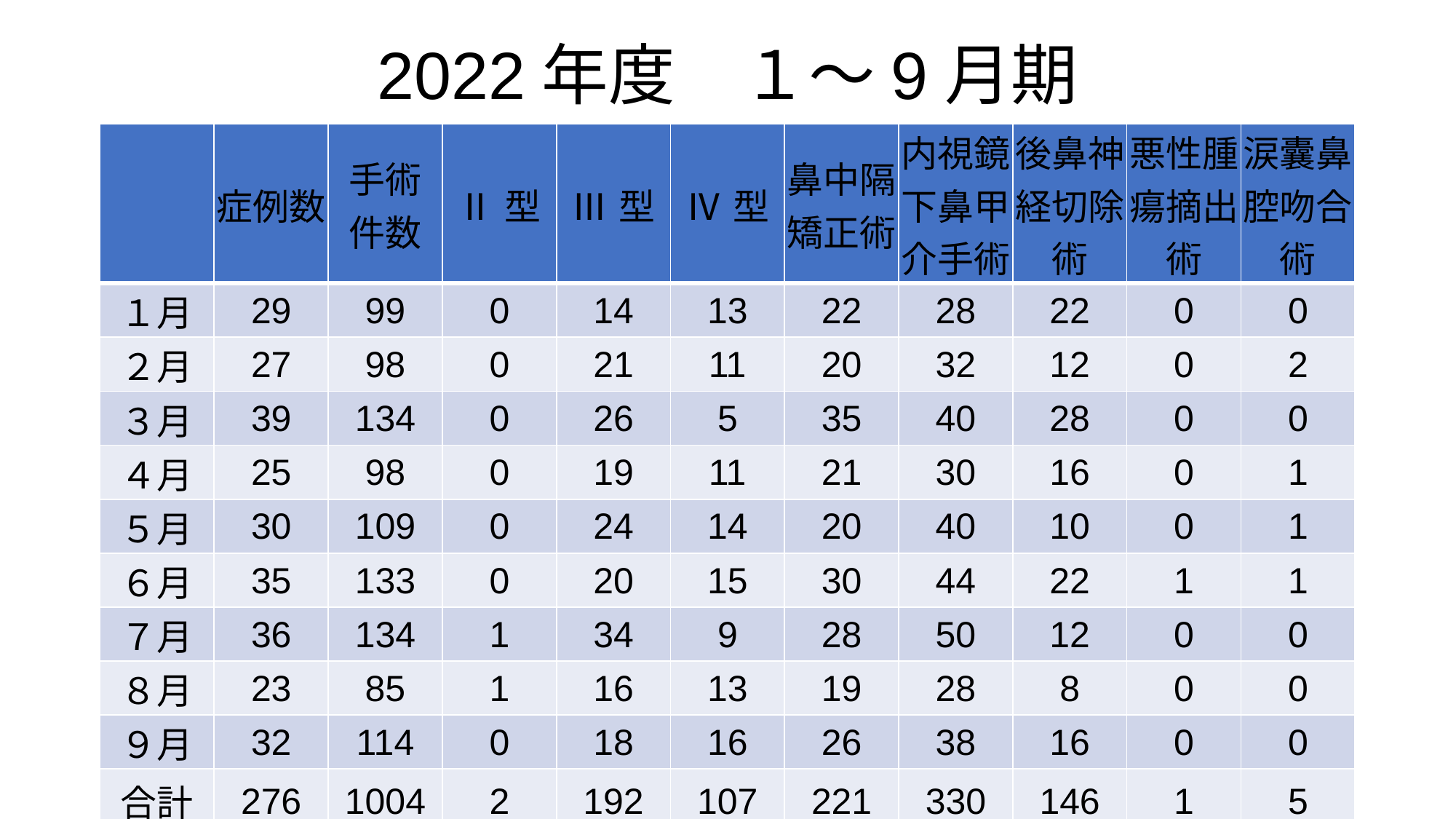

# 2022年度　１〜9月期
|  | 症例数 | 手術 件数 | Ⅱ型 | Ⅲ型 | Ⅳ型 | 鼻中隔矯正術 | 内視鏡下鼻甲介手術 | 後鼻神経切除術 | 悪性腫瘍摘出術 | 涙囊鼻腔吻合術 |
| --- | --- | --- | --- | --- | --- | --- | --- | --- | --- | --- |
| １月 | 29 | 99 | 0 | 14 | 13 | 22 | 28 | 22 | 0 | 0 |
| ２月 | 27 | 98 | 0 | 21 | 11 | 20 | 32 | 12 | 0 | 2 |
| ３月 | 39 | 134 | 0 | 26 | 5 | 35 | 40 | 28 | 0 | 0 |
| ４月 | 25 | 98 | 0 | 19 | 11 | 21 | 30 | 16 | 0 | 1 |
| ５月 | 30 | 109 | 0 | 24 | 14 | 20 | 40 | 10 | 0 | 1 |
| ６月 | 35 | 133 | 0 | 20 | 15 | 30 | 44 | 22 | 1 | 1 |
| ７月 | 36 | 134 | 1 | 34 | 9 | 28 | 50 | 12 | 0 | 0 |
| ８月 | 23 | 85 | 1 | 16 | 13 | 19 | 28 | 8 | 0 | 0 |
| ９月 | 32 | 114 | 0 | 18 | 16 | 26 | 38 | 16 | 0 | 0 |
| 合計 | 276 | 1004 | 2 | 192 | 107 | 221 | 330 | 146 | 1 | 5 |